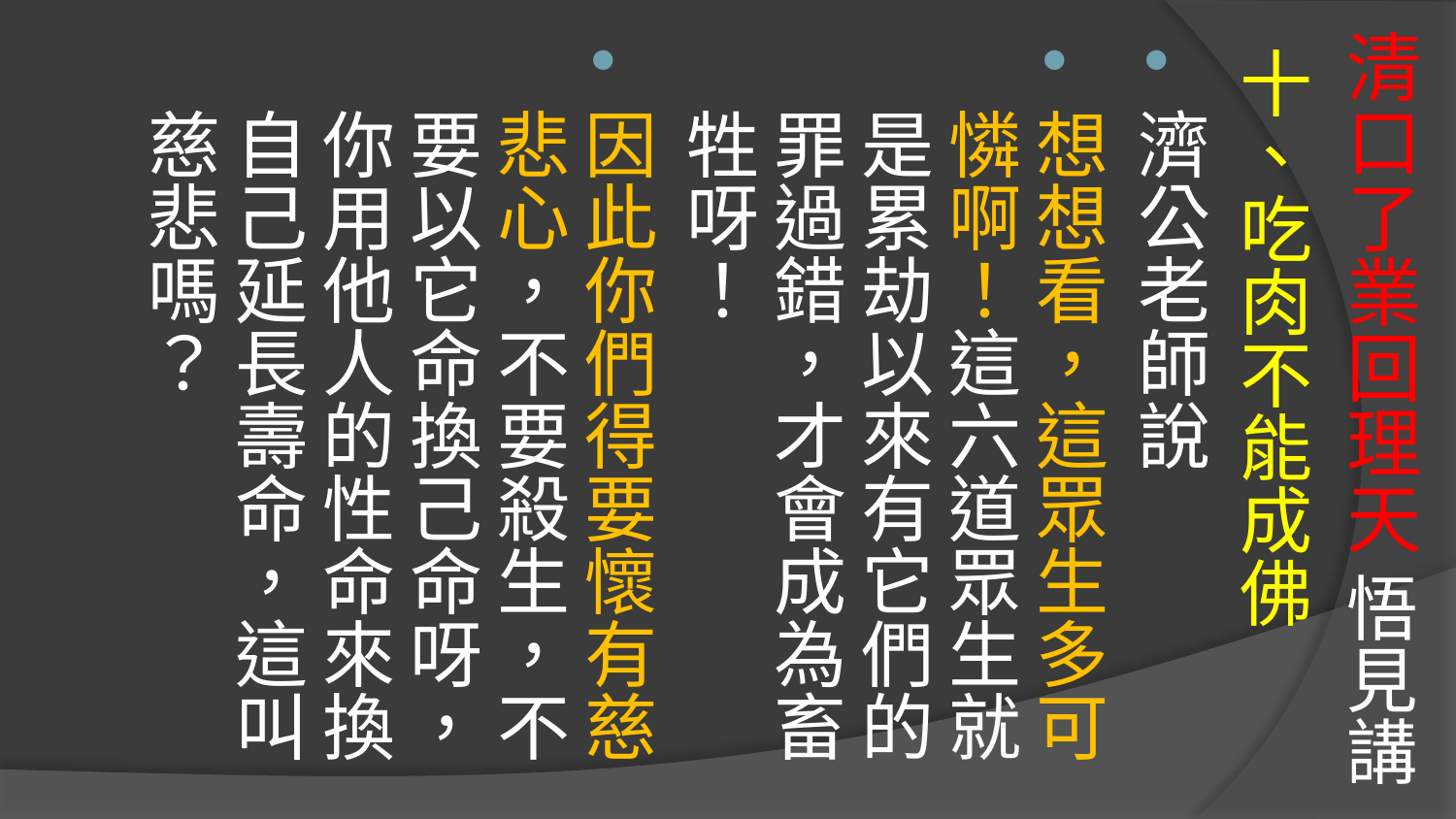

# 清口了業回理天 悟見講
十、吃肉不能成佛
濟公老師說
想想看，這眾生多可憐啊！這六道眾生就是累劫以來有它們的罪過錯，才會成為畜牲呀！
因此你們得要懷有慈悲心，不要殺生，不要以它命換己命呀，你用他人的性命來換自己延長壽命，這叫慈悲嗎？